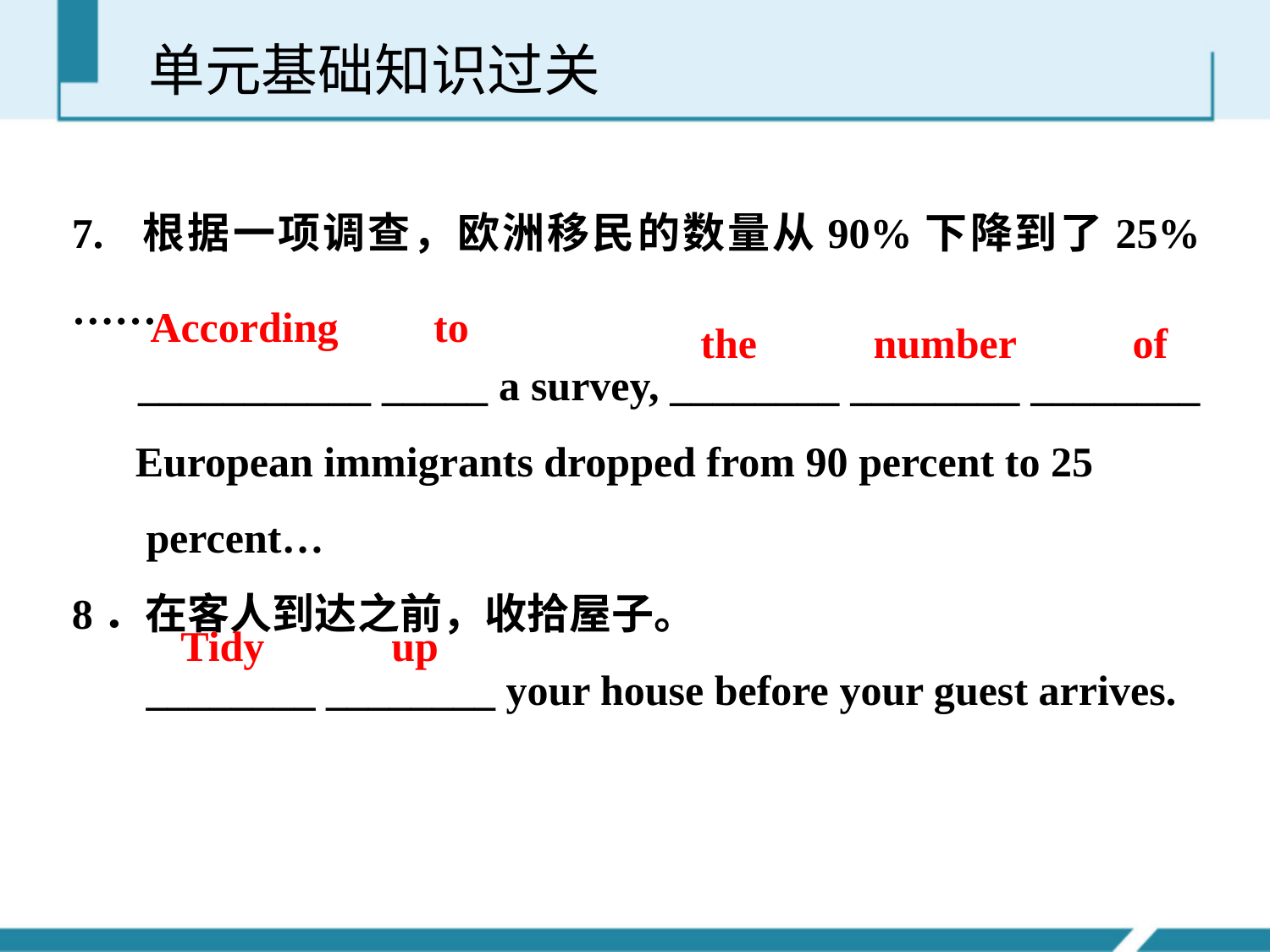

单元基础知识过关

7.  根据一项调查，欧洲移民的数量从90%下降到了25%……
      ___________ _____ a survey, ________ ________ ________
      European immigrants dropped from 90 percent to 25
       percent…
8．在客人到达之前，收拾屋子。
       ________ ________ your house before your guest arrives.
According         to
the           number           of
Tidy            up